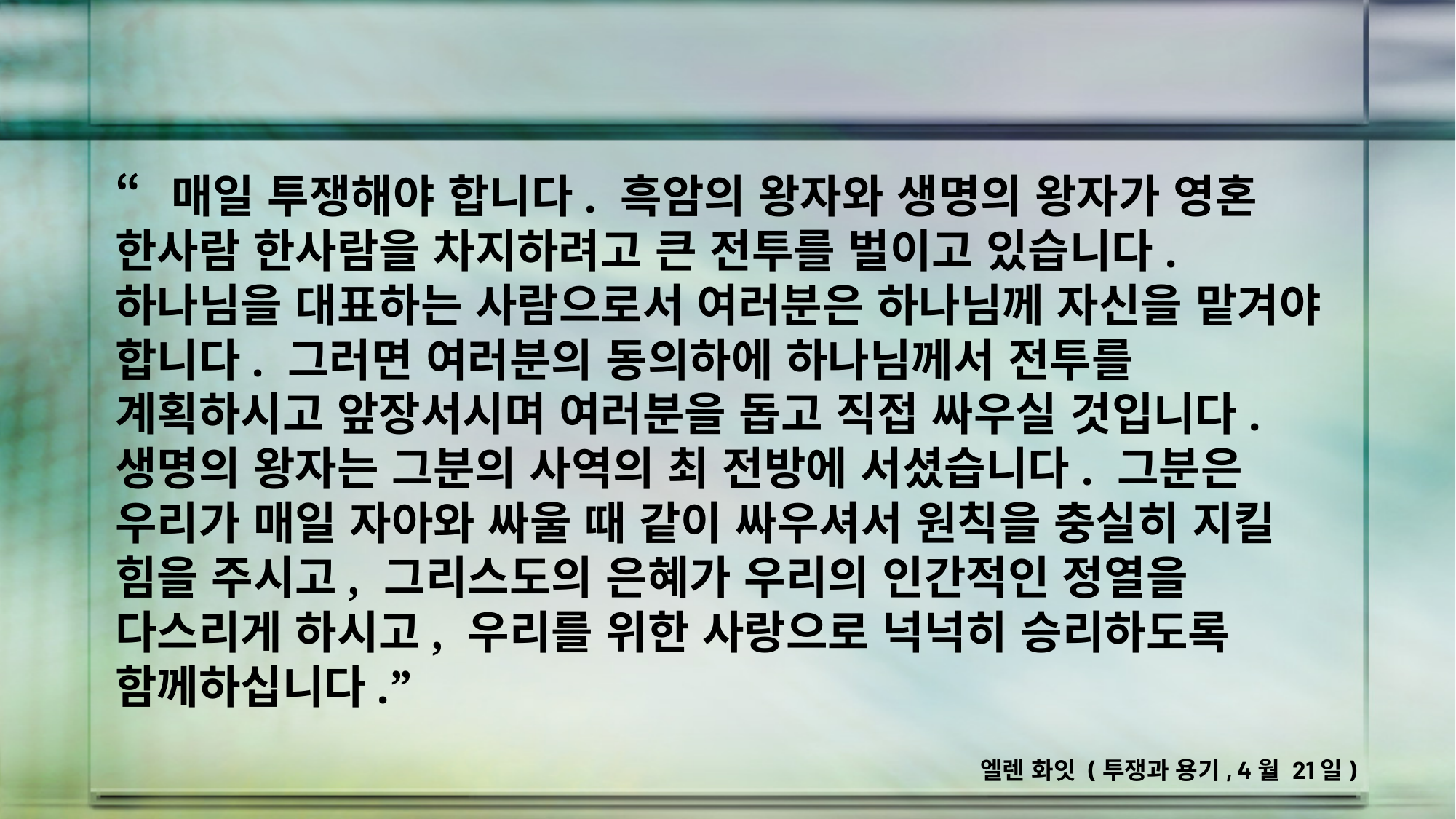

“매일 투쟁해야 합니다. 흑암의 왕자와 생명의 왕자가 영혼 한사람 한사람을 차지하려고 큰 전투를 벌이고 있습니다. 하나님을 대표하는 사람으로서 여러분은 하나님께 자신을 맡겨야 합니다. 그러면 여러분의 동의하에 하나님께서 전투를 계획하시고 앞장서시며 여러분을 돕고 직접 싸우실 것입니다. 생명의 왕자는 그분의 사역의 최 전방에 서셨습니다. 그분은 우리가 매일 자아와 싸울 때 같이 싸우셔서 원칙을 충실히 지킬 힘을 주시고, 그리스도의 은혜가 우리의 인간적인 정열을 다스리게 하시고, 우리를 위한 사랑으로 넉넉히 승리하도록 함께하십니다.”
엘렌 화잇 (투쟁과 용기, 4월 21일)